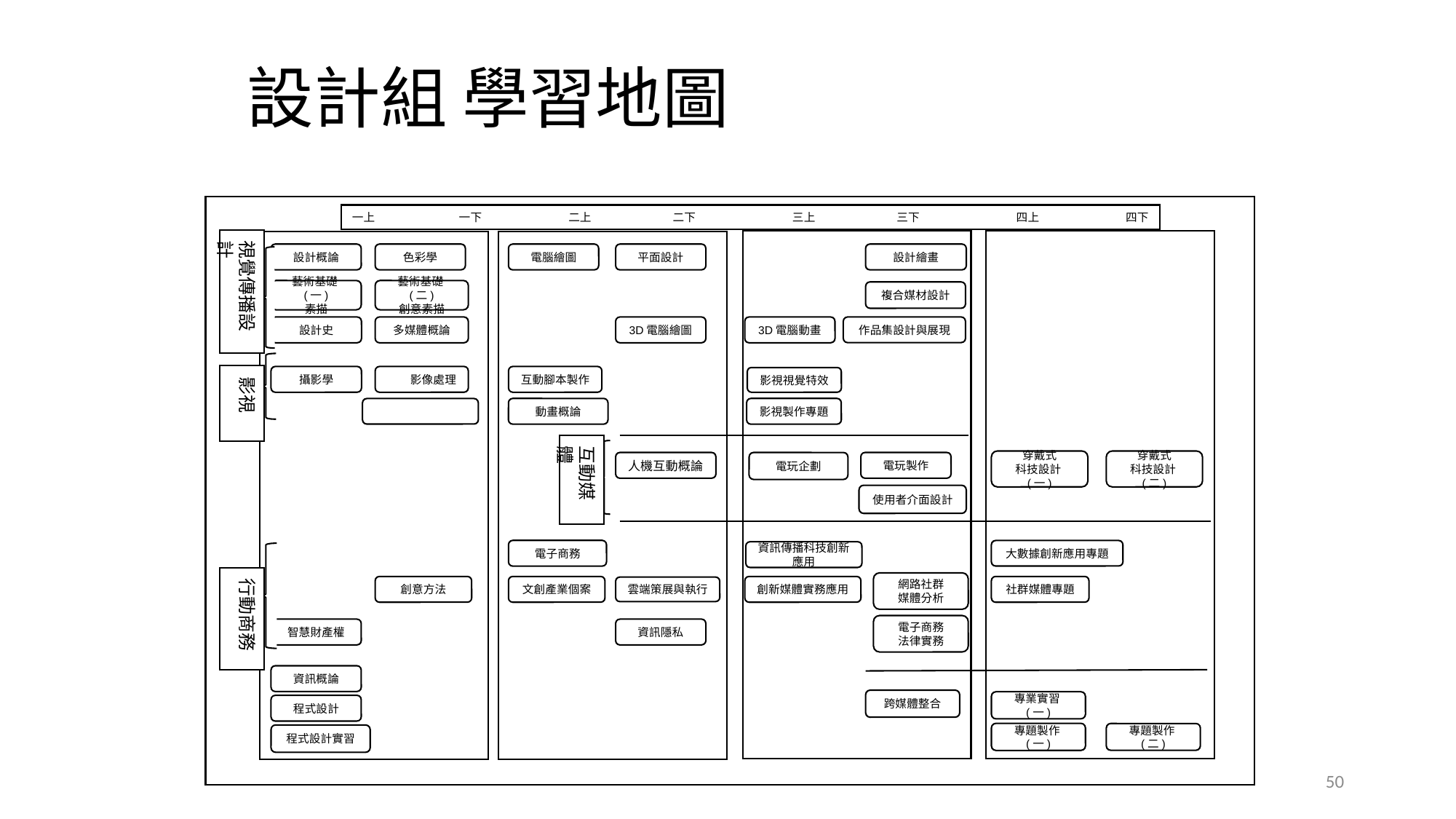

# 設計組 學習地圖

一上                                 一下                                  二上                                二下                                      三上                                三下                                      四上                                  四下
視覺傳播設計

設計概論
色彩學
電腦繪圖
平面設計
設計繪畫

藝術基礎(一)
素描
藝術基礎(二)
創意素描
複合媒材設計
設計史
多媒體概論
3D電腦繪圖
3D電腦動畫
作品集設計與展現

影視
攝影學
數位影像處理
互動腳本製作
影視視覺特效

影視製作專題

動畫概論
數位音像設計基礎
互動媒體

穿戴式
科技設計(一)
穿戴式
科技設計(二)
電玩企劃

人機互動概論

電玩製作

使用者介面設計
電子商務
大數據創新應用專題
資訊傳播科技創新應用

行動商務
網路社群
媒體分析
創意方法
文創產業個案
創新媒體實務應用
社群媒體專題
雲端策展與執行
電子商務
法律實務
智慧財產權
資訊隱私
資訊概論
跨媒體整合
專業實習(一)
程式設計
專題製作(一)
專題製作(二)
程式設計實習
※上表僅列出部分課程，詳細課程請參閱必選修科目表
50